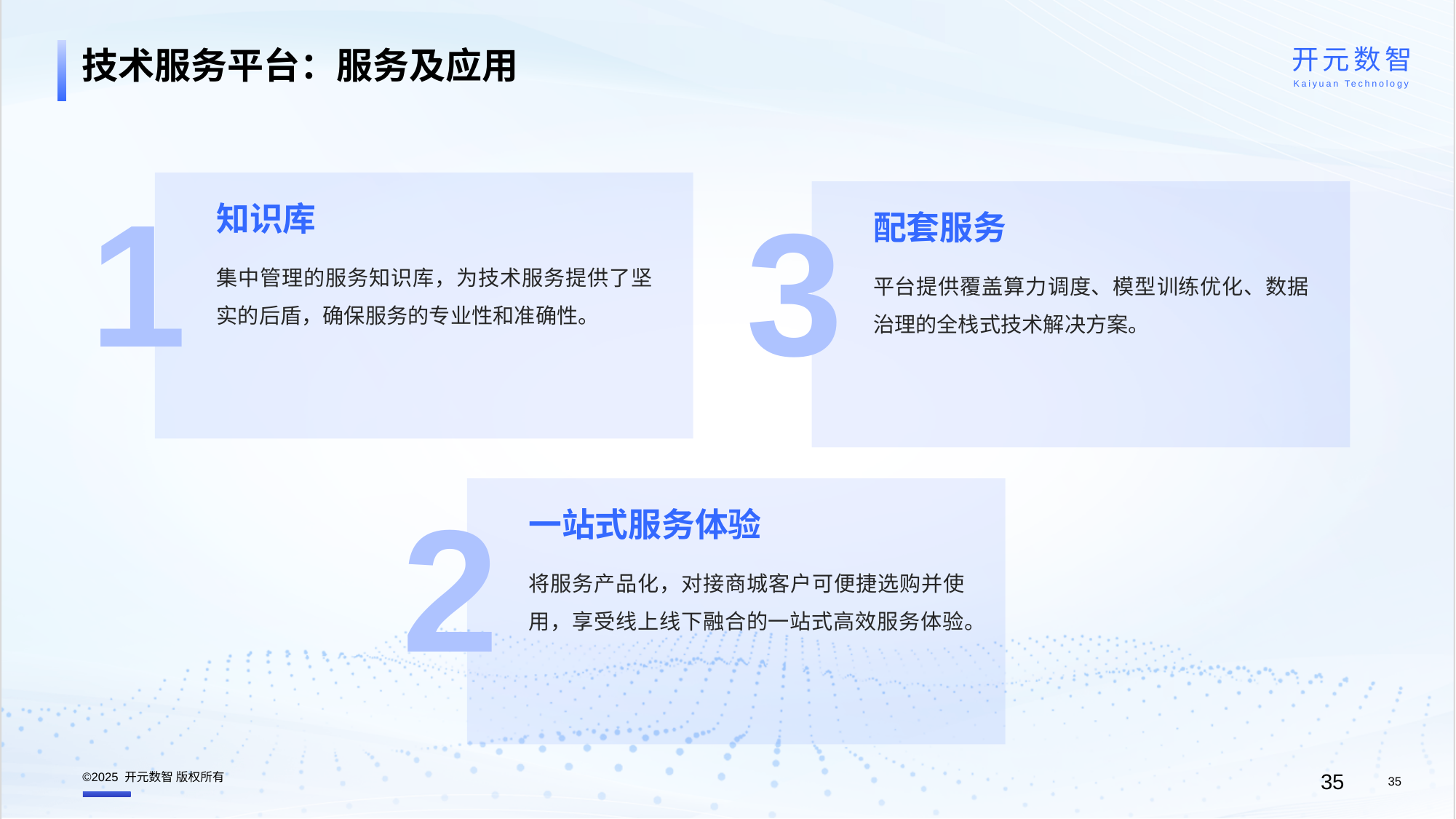

技术服务平台：服务及应用
1

3

配套服务
平台提供覆盖算力调度、模型训练优化、数据治理的全栈式技术解决方案。
知识库
集中管理的服务知识库，为技术服务提供了坚实的后盾，确保服务的专业性和准确性。
2

一站式服务体验
将服务产品化，对接商城客户可便捷选购并使用，享受线上线下融合的一站式高效服务体验。
35